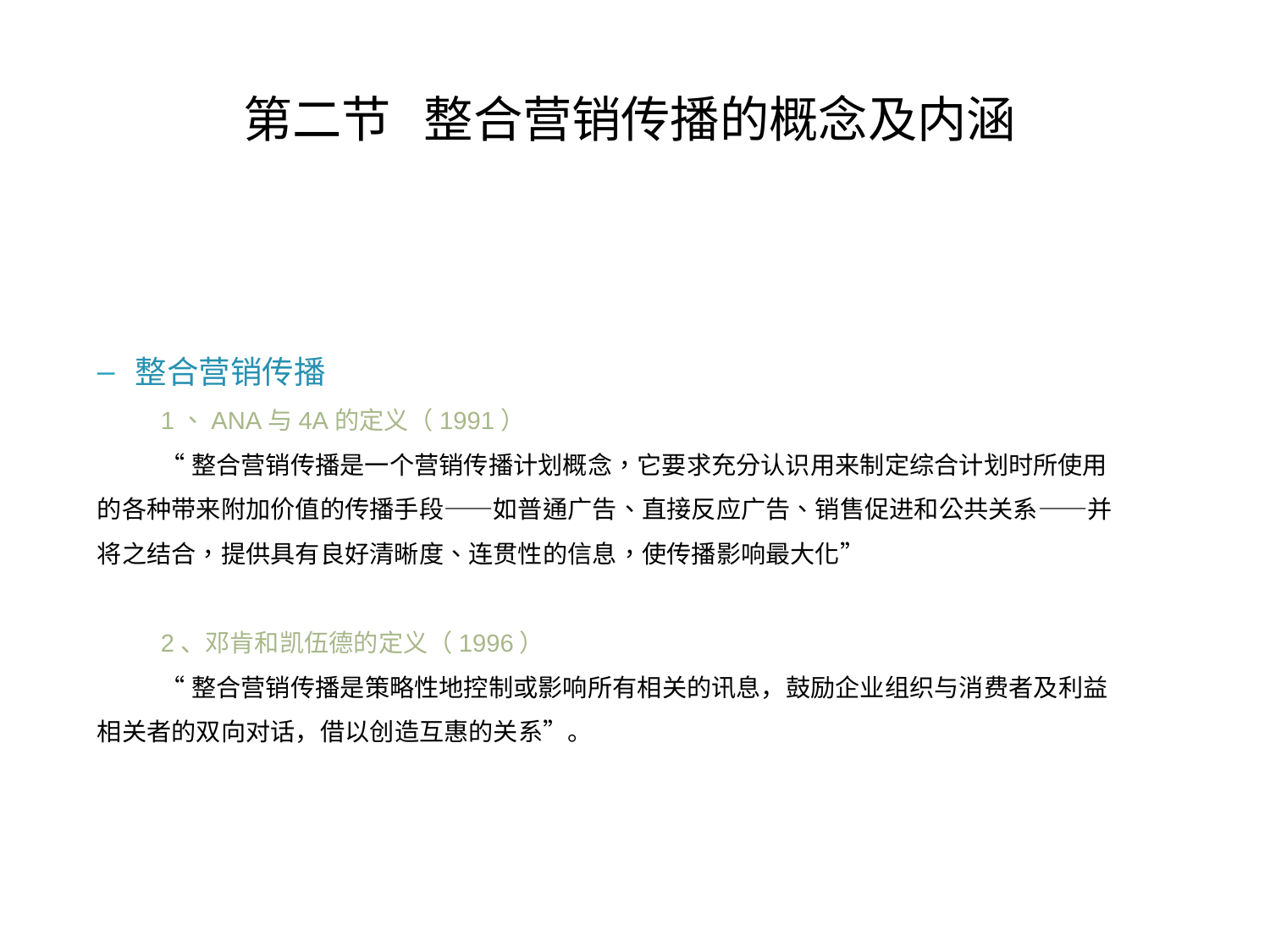

# 第二节   整合营销传播的概念及内涵
整合营销传播
1、ANA与4A的定义（1991）
“整合营销传播是一个营销传播计划概念，它要求充分认识用来制定综合计划时所使用的各种带来附加价值的传播手段——如普通广告、直接反应广告、销售促进和公共关系——并将之结合，提供具有良好清晰度、连贯性的信息，使传播影响最大化”

2、邓肯和凯伍德的定义（1996）
“整合营销传播是策略性地控制或影响所有相关的讯息，鼓励企业组织与消费者及利益相关者的双向对话，借以创造互惠的关系”。